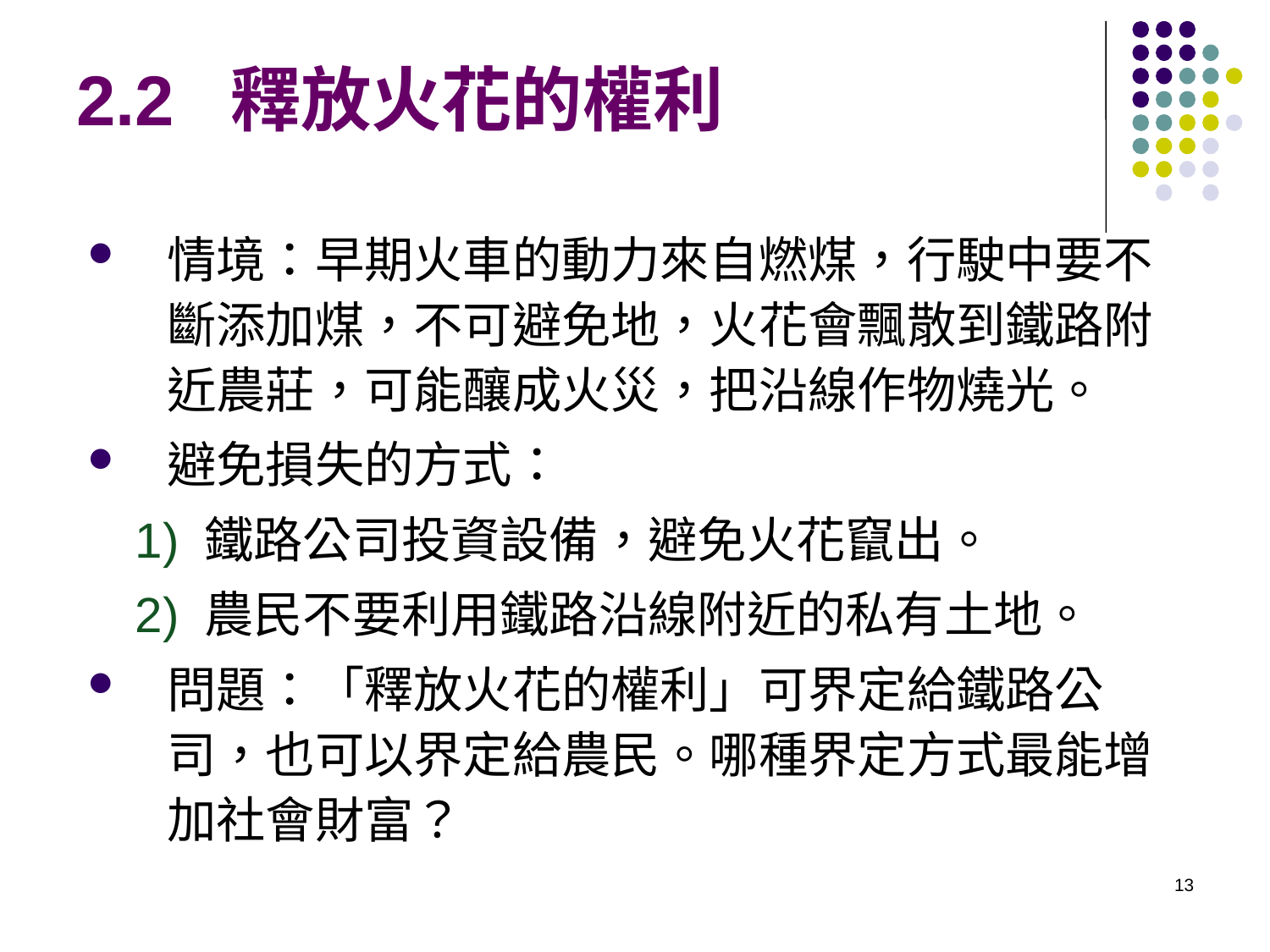

# 2.2  釋放火花的權利
情境：早期火車的動力來自燃煤，行駛中要不斷添加煤，不可避免地，火花會飄散到鐵路附近農莊，可能釀成火災，把沿線作物燒光。
避免損失的方式：
鐵路公司投資設備，避免火花竄出。
農民不要利用鐵路沿線附近的私有土地。
問題：「釋放火花的權利」可界定給鐵路公司，也可以界定給農民。哪種界定方式最能增加社會財富？
13